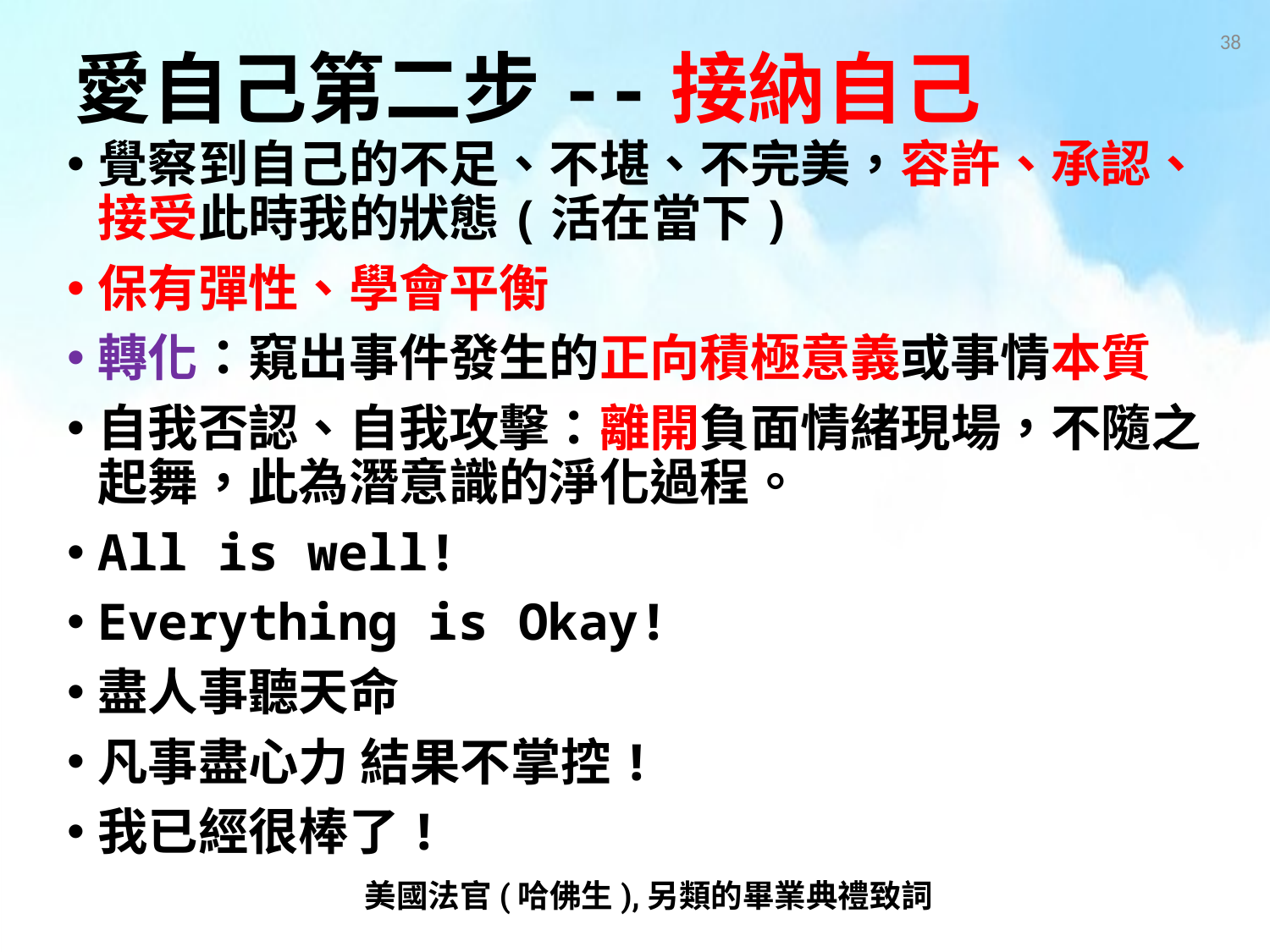

# 愛自己第二步--接納自己
38
覺察到自己的不足、不堪、不完美，容許、承認、接受此時我的狀態(活在當下)
保有彈性、學會平衡
轉化：窺出事件發生的正向積極意義或事情本質
自我否認、自我攻擊：離開負面情緒現場，不隨之起舞，此為潛意識的淨化過程。
All is well!
Everything is Okay!
盡人事聽天命
凡事盡心力 結果不掌控!
我已經很棒了!

美國法官(哈佛生),另類的畢業典禮致詞